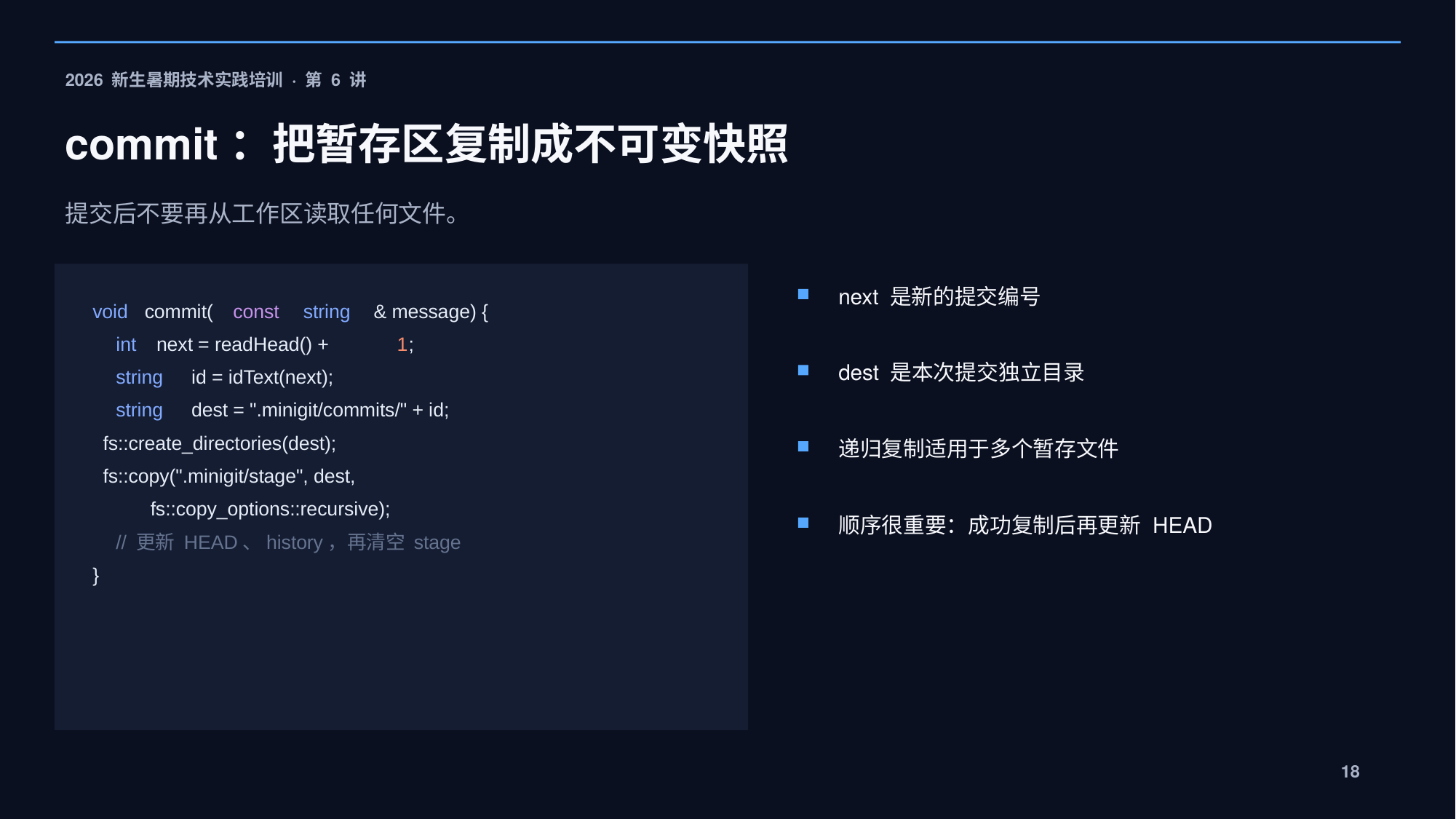

2026 新生暑期技术实践培训 · 第 6 讲
commit：把暂存区复制成不可变快照
提交后不要再从工作区读取任何文件。

next 是新的提交编号

void
 commit(
const

string
& message) {

int
 next = readHead() +
1
;
dest 是本次提交独立目录

string
 id = idText(next);

string
 dest = ".minigit/commits/" + id;
  fs::create_directories(dest);
递归复制适用于多个暂存文件

  fs::copy(".minigit/stage", dest,
           fs::copy_options::recursive);
顺序很重要：成功复制后再更新 HEAD

// 更新 HEAD、history，再清空 stage
}
18